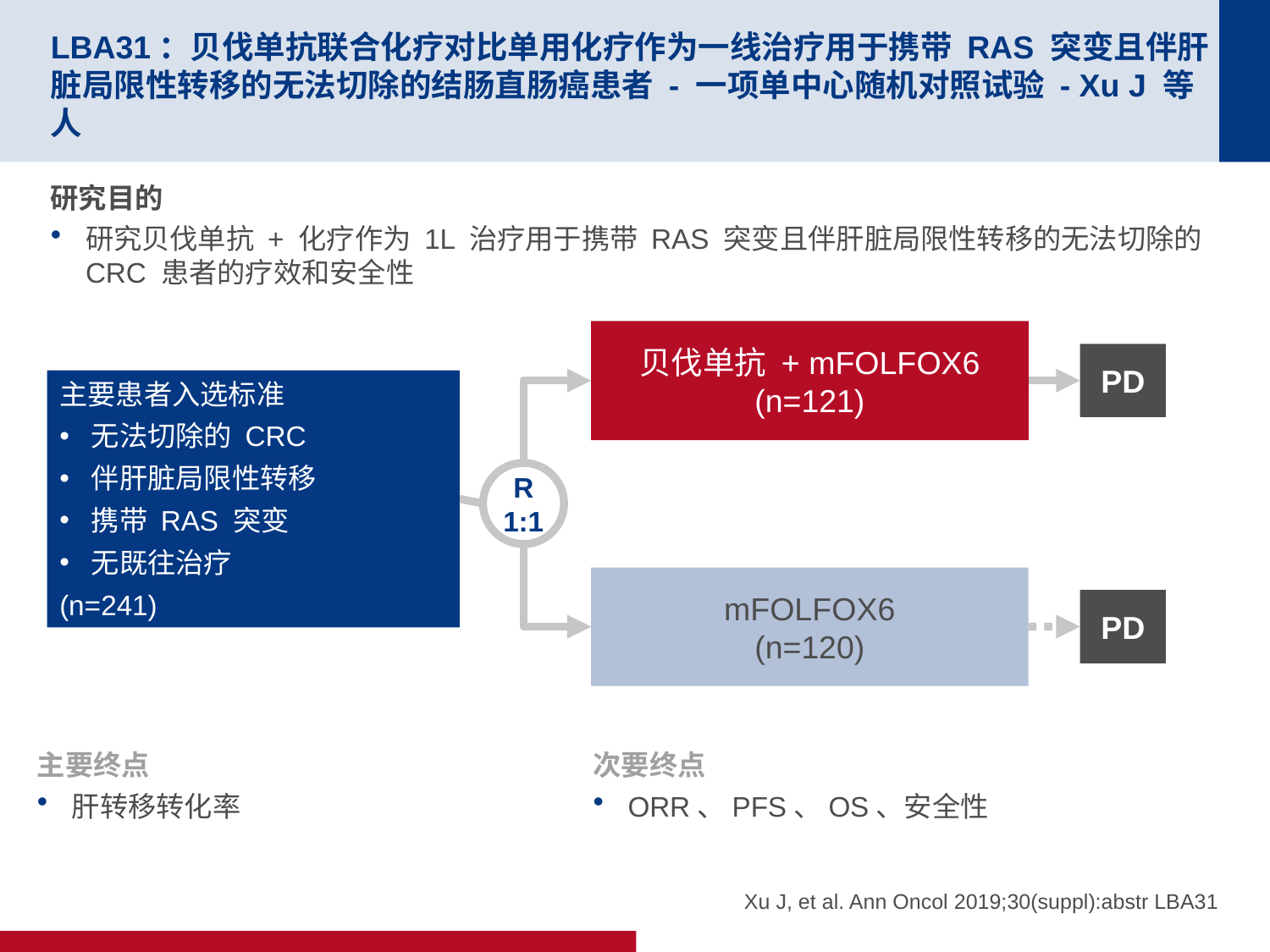

# LBA31：贝伐单抗联合化疗对比单用化疗作为一线治疗用于携带 RAS 突变且伴肝脏局限性转移的无法切除的结肠直肠癌患者 - 一项单中心随机对照试验 - Xu J 等人
研究目的
研究贝伐单抗 + 化疗作为 1L 治疗用于携带 RAS 突变且伴肝脏局限性转移的无法切除的 CRC 患者的疗效和安全性
贝伐单抗 + mFOLFOX6
(n=121)
PD
主要患者入选标准
无法切除的 CRC
伴肝脏局限性转移
携带 RAS 突变
无既往治疗
(n=241)
R
1:1
mFOLFOX6
(n=120)
PD
主要终点
肝转移转化率

次要终点
ORR、PFS、OS、安全性
Xu J, et al. Ann Oncol 2019;30(suppl):abstr LBA31